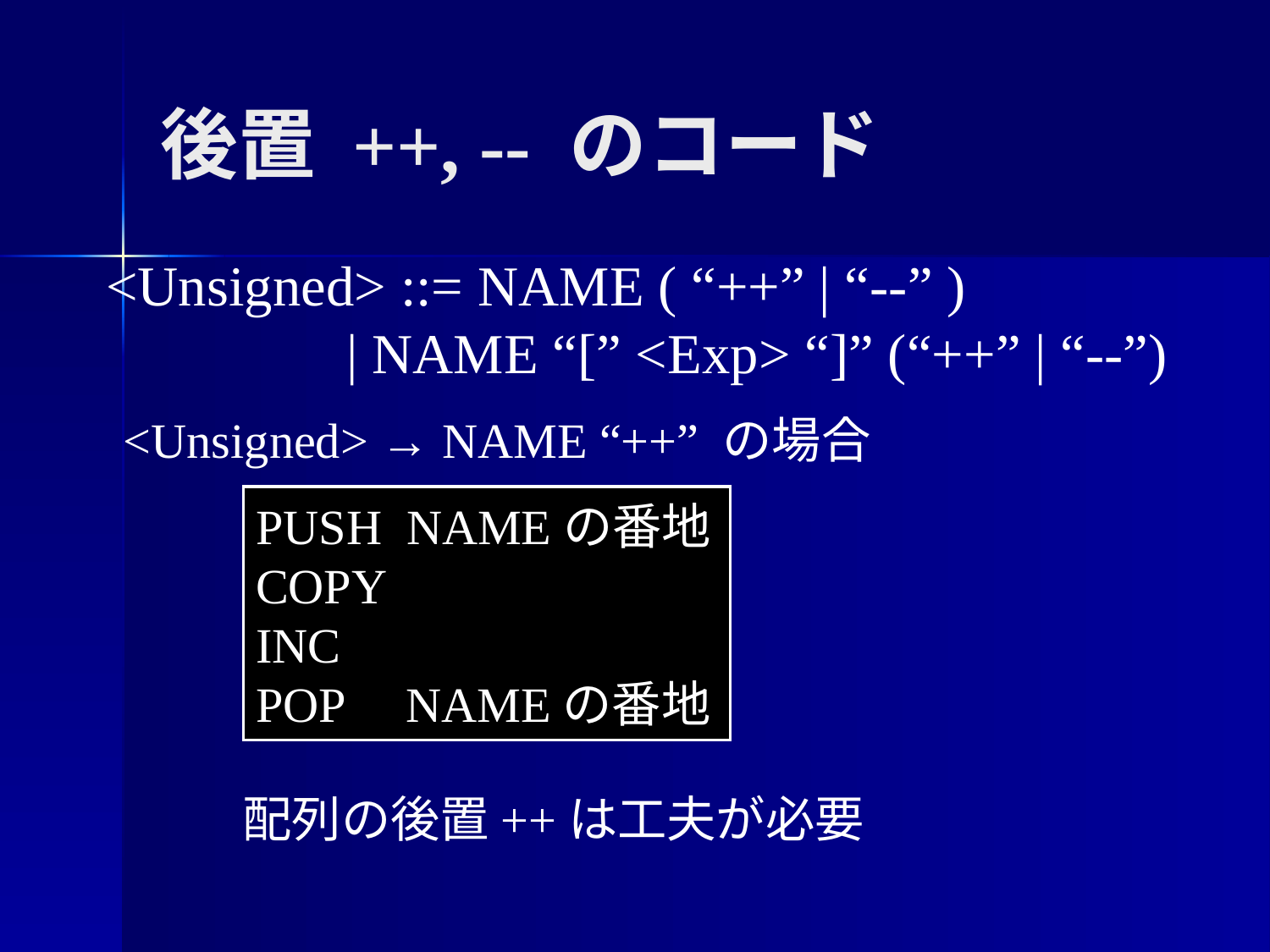

後置 ++, -- のコード
<Unsigned> ::= NAME ( “++” | “--” )
                 | NAME “[” <Exp> “]” (“++” | “--”)
<Unsigned> → NAME “++” の場合
PUSH  NAMEの番地
COPY
INC
POP     NAMEの番地
配列の後置++は工夫が必要